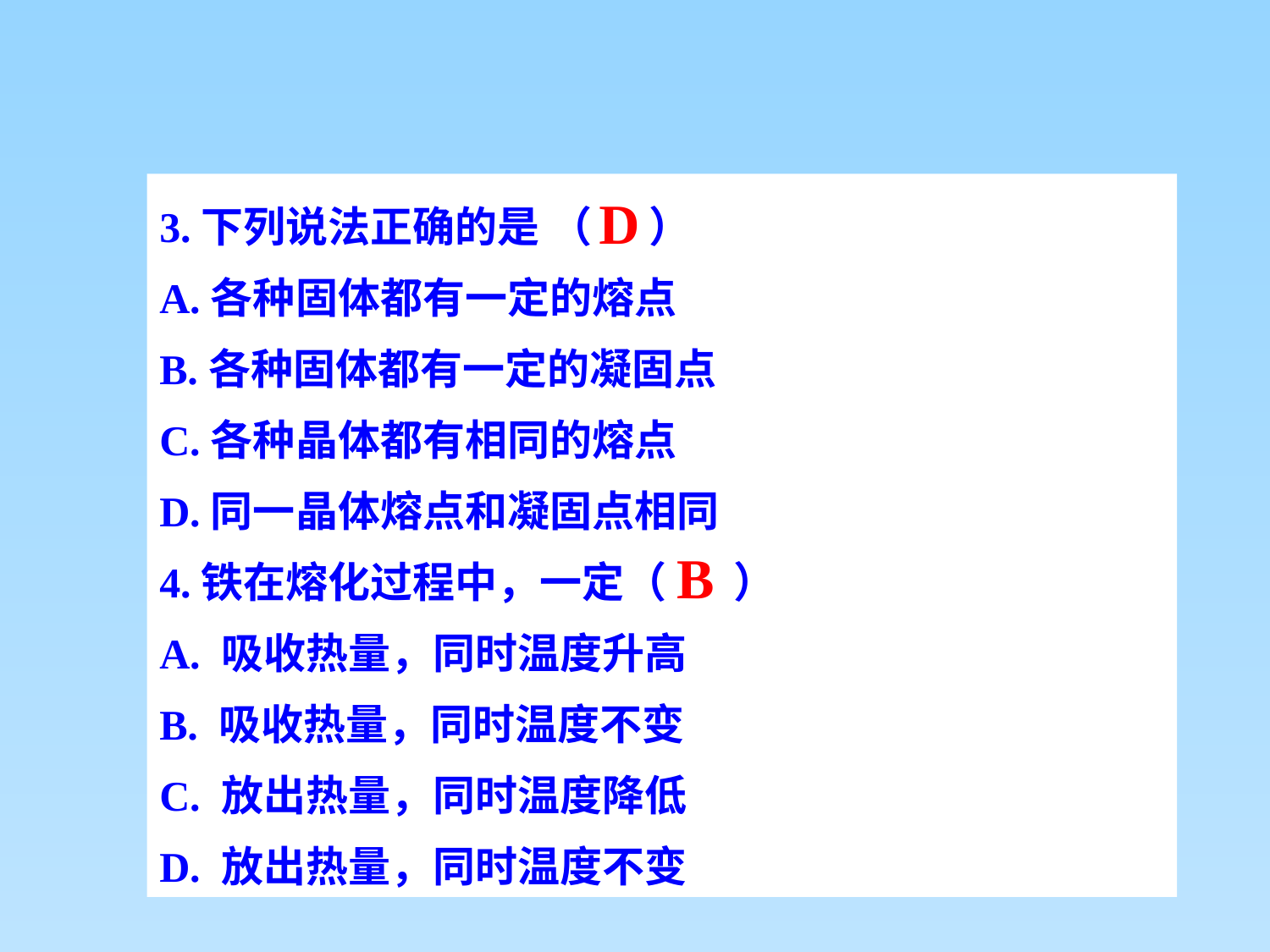

3.下列说法正确的是 （      ）
A.各种固体都有一定的熔点
B.各种固体都有一定的凝固点
C.各种晶体都有相同的熔点
D.同一晶体熔点和凝固点相同
4.铁在熔化过程中，一定（       ）
A. 吸收热量，同时温度升高
B. 吸收热量，同时温度不变
C. 放出热量，同时温度降低
D. 放出热量，同时温度不变
D
 B